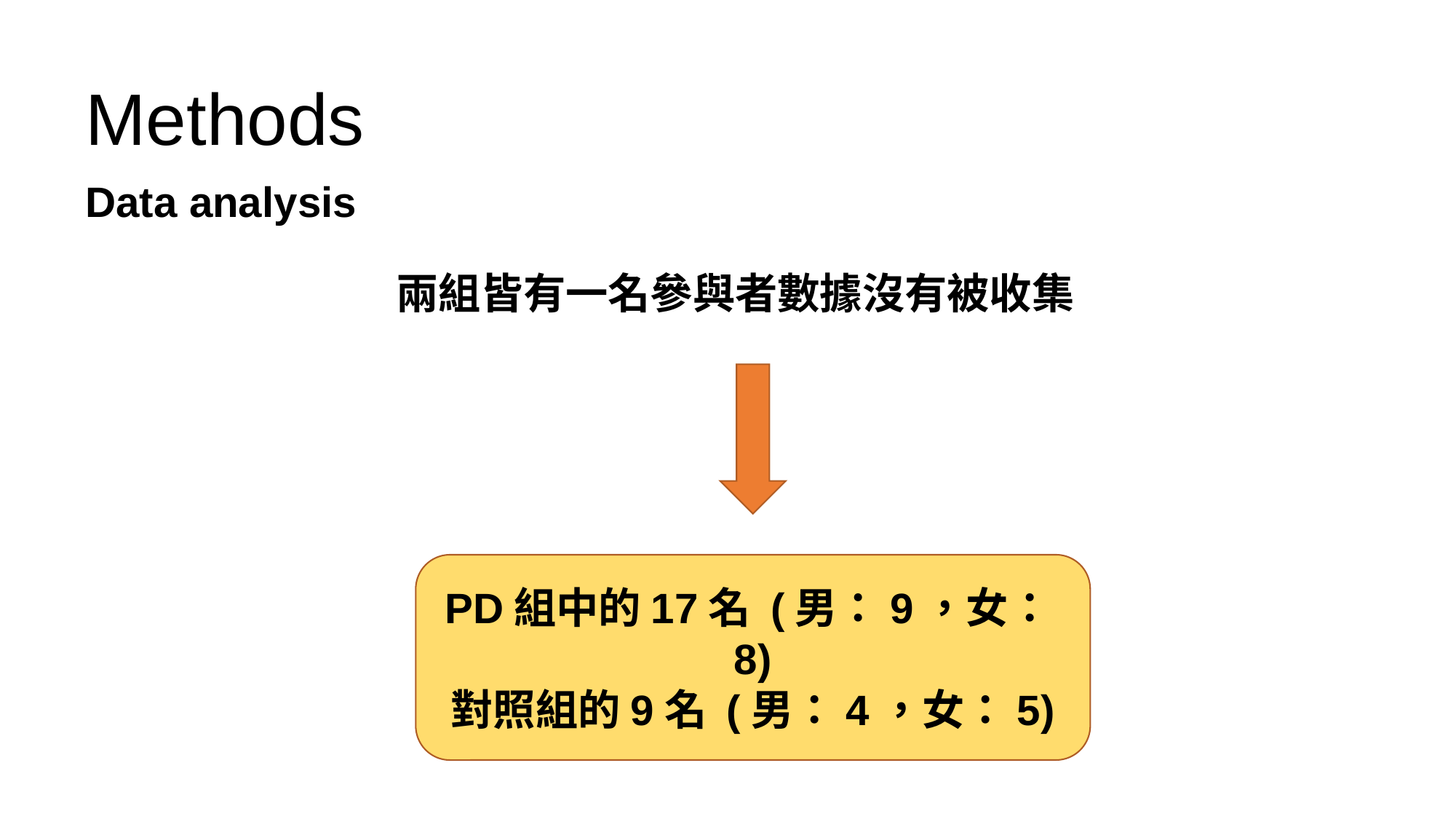

Methods
Data analysis
兩組皆有一名參與者數據沒有被收集

PD組中的17名 (男：9，女：8)
對照組的9名 (男：4，女：5)